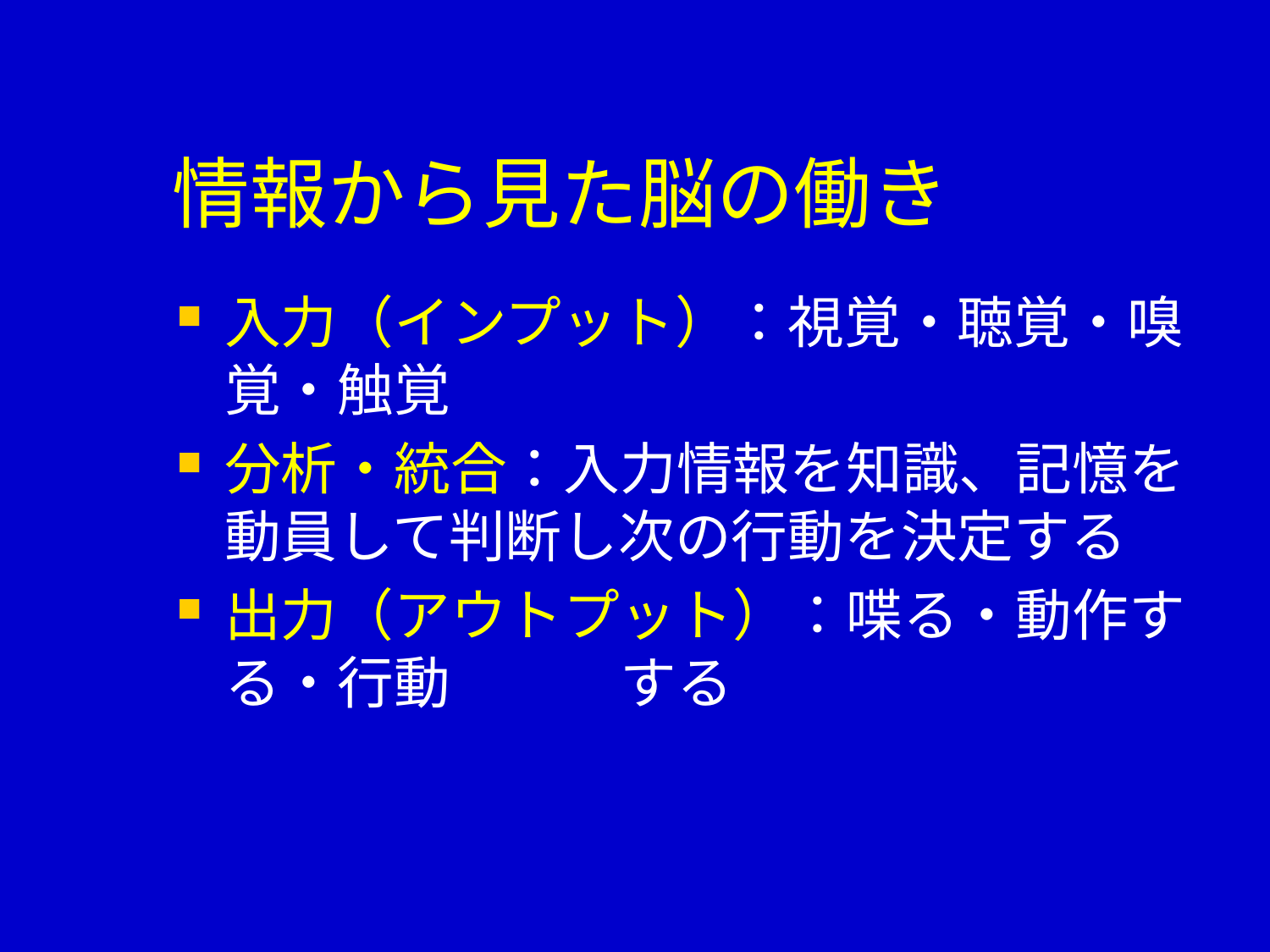

# 情報から見た脳の働き
入力（インプット）：視覚・聴覚・嗅覚・触覚
分析・統合：入力情報を知識、記憶を動員して判断し次の行動を決定する
出力（アウトプット）：喋る・動作する・行動　　　する